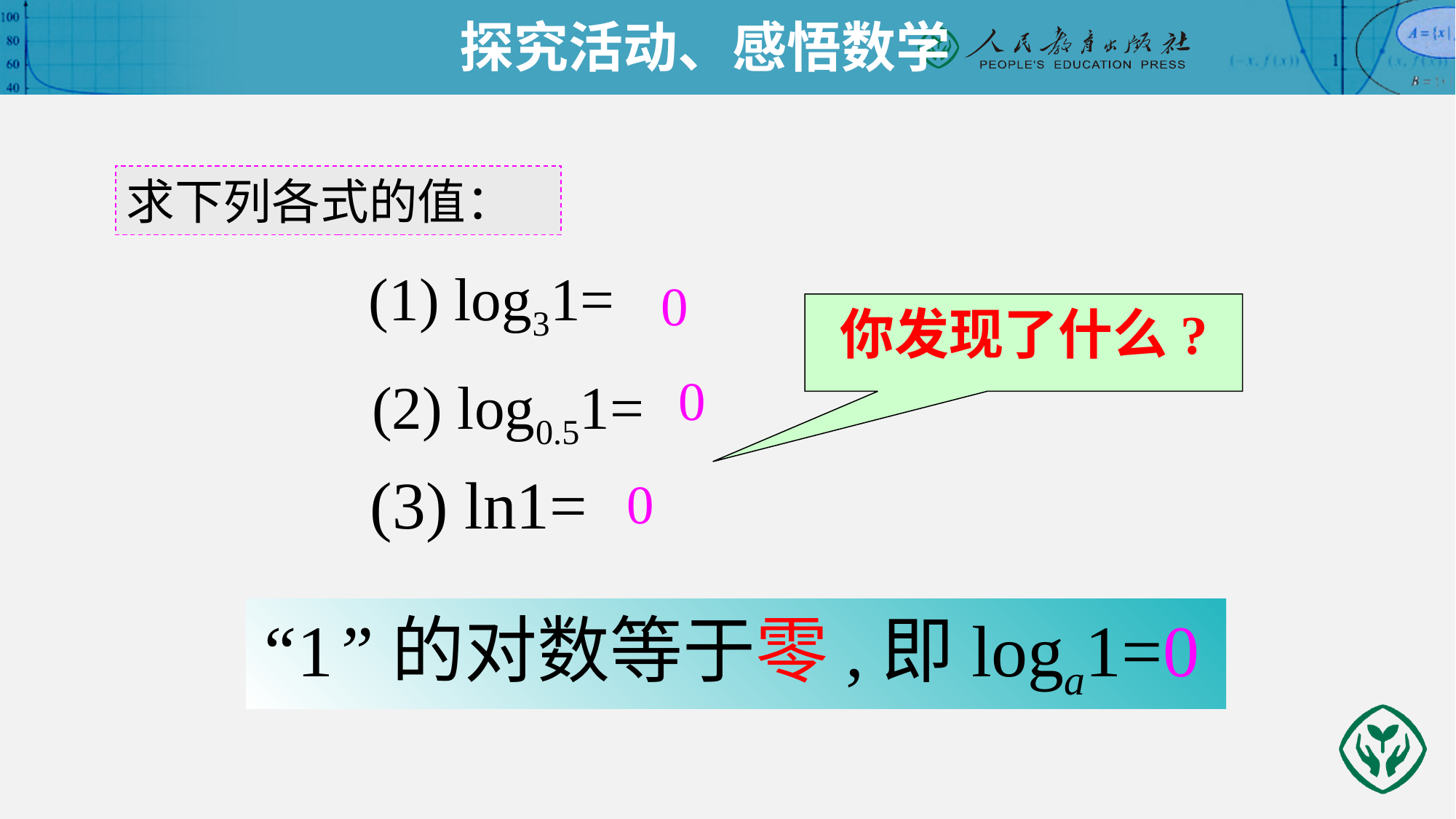

探究活动、感悟数学
求下列各式的值：
(1) log31=
0
你发现了什么?
0
(2) log0.51=
(3) ln1=
0
“1”的对数等于零,即loga1=0